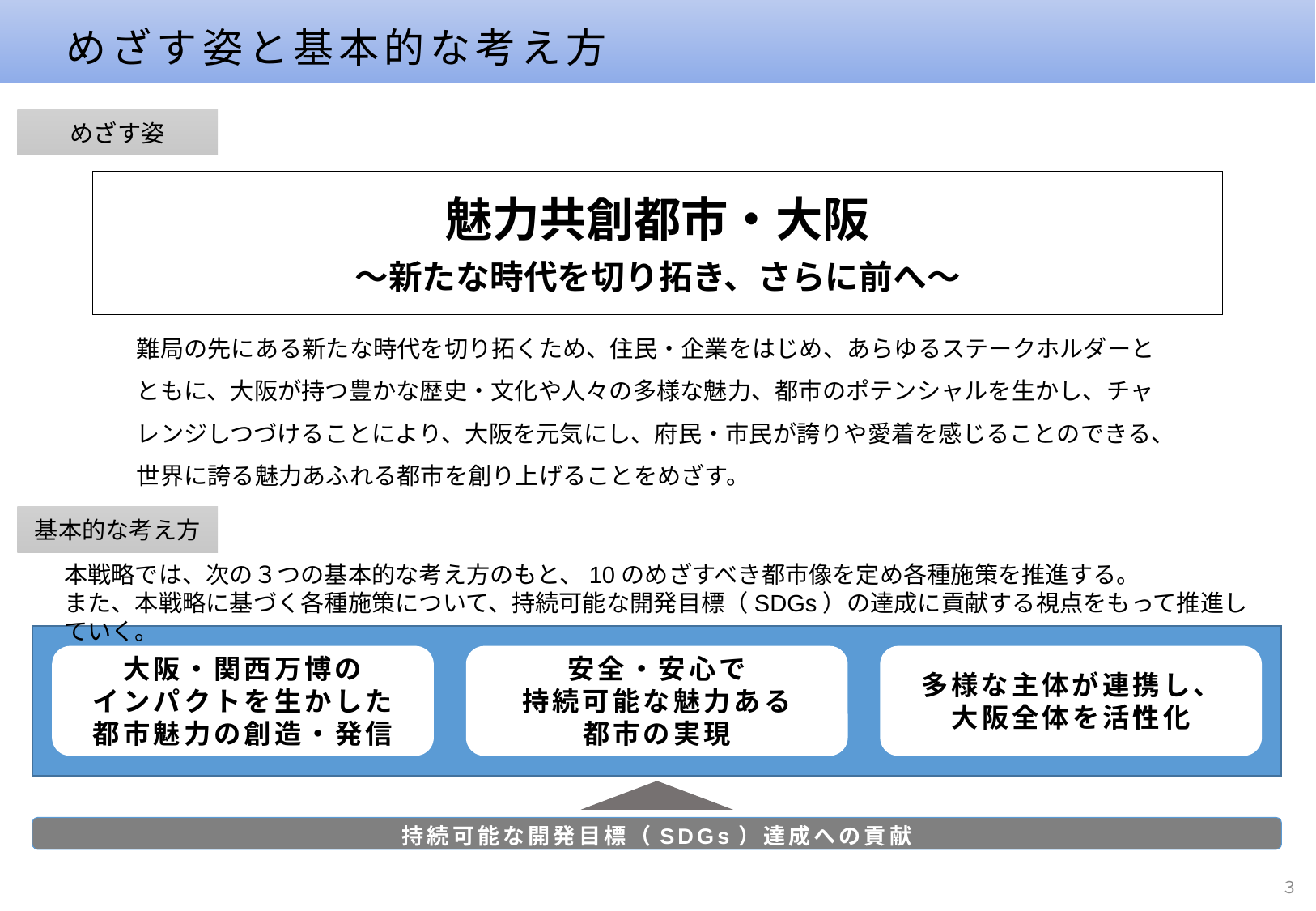

めざす姿と基本的な考え方
めざす姿
魅力共創都市・大阪
～新たな時代を切り拓き、さらに前へ～
難局の先にある新たな時代を切り拓くため、住民・企業をはじめ、あらゆるステークホルダーとともに、大阪が持つ豊かな歴史・文化や人々の多様な魅力、都市のポテンシャルを生かし、チャレンジしつづけることにより、大阪を元気にし、府民・市民が誇りや愛着を感じることのできる、世界に誇る魅力あふれる都市を創り上げることをめざす。
基本的な考え方
本戦略では、次の３つの基本的な考え方のもと、10のめざすべき都市像を定め各種施策を推進する。
また、本戦略に基づく各種施策について、持続可能な開発目標（SDGs）の達成に貢献する視点をもって推進していく。

大阪・関西万博の
インパクトを生かした
都市魅力の創造・発信
安全・安心で
持続可能な魅力ある
都市の実現
多様な主体が連携し、
大阪全体を活性化

持続可能な開発目標（SDGs）達成への貢献
３